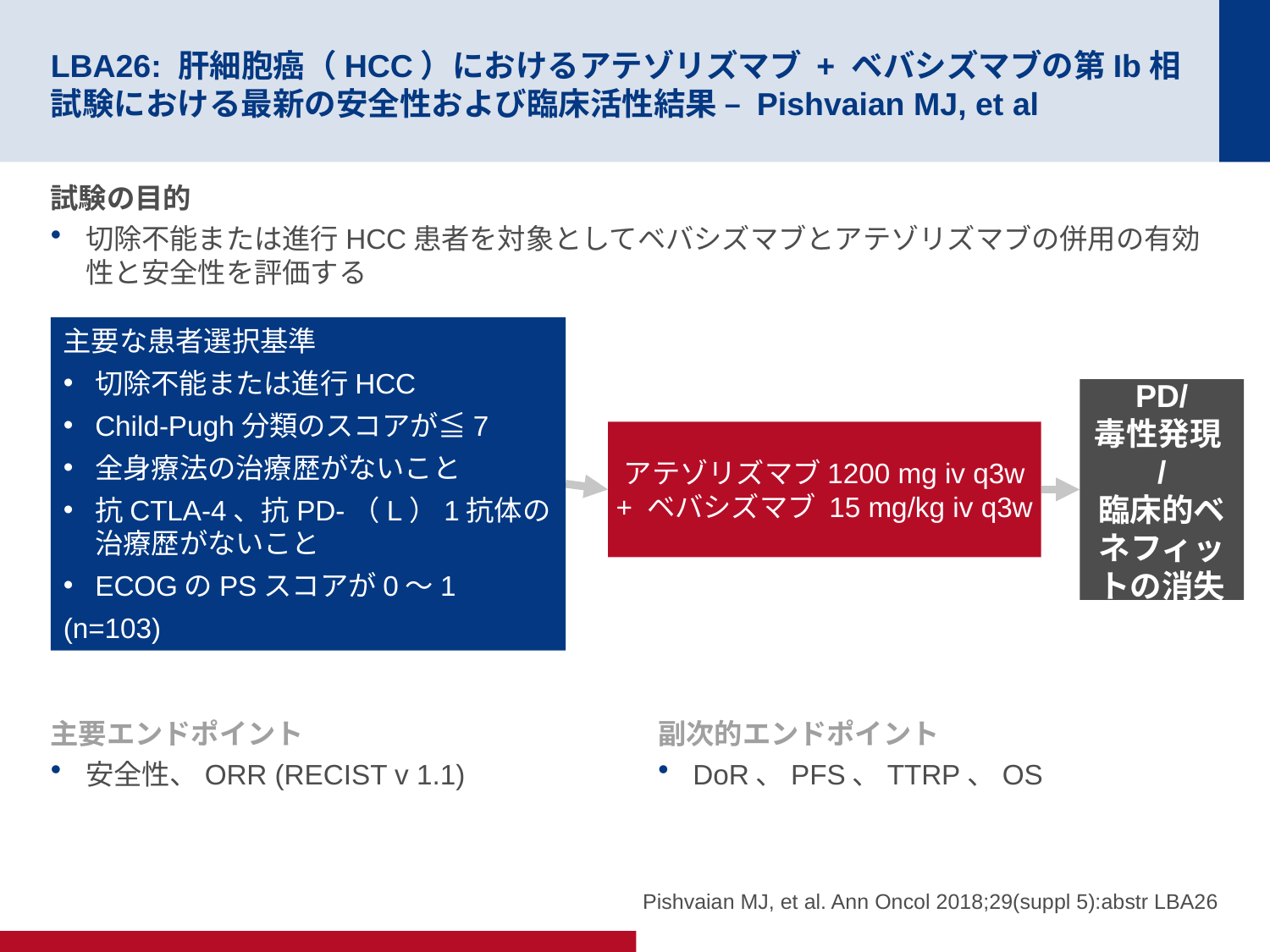

# LBA26: 肝細胞癌（HCC）におけるアテゾリズマブ + ベバシズマブの第Ib相試験における最新の安全性および臨床活性結果 – Pishvaian MJ, et al
試験の目的
切除不能または進行HCC患者を対象としてベバシズマブとアテゾリズマブの併用の有効性と安全性を評価する
主要な患者選択基準
切除不能または進行HCC
Child-Pugh分類のスコアが≦7
全身療法の治療歴がないこと
抗CTLA-4、抗PD-（L）1抗体の治療歴がないこと
ECOGのPSスコアが0～1
(n=103)
PD/
毒性発現/
臨床的ベネフィットの消失
アテゾリズマブ1200 mg iv q3w + ベバシズマブ 15 mg/kg iv q3w
主要エンドポイント
安全性、ORR (RECIST v 1.1)

副次的エンドポイント
DoR、PFS、TTRP、OS
Pishvaian MJ, et al. Ann Oncol 2018;29(suppl 5):abstr LBA26